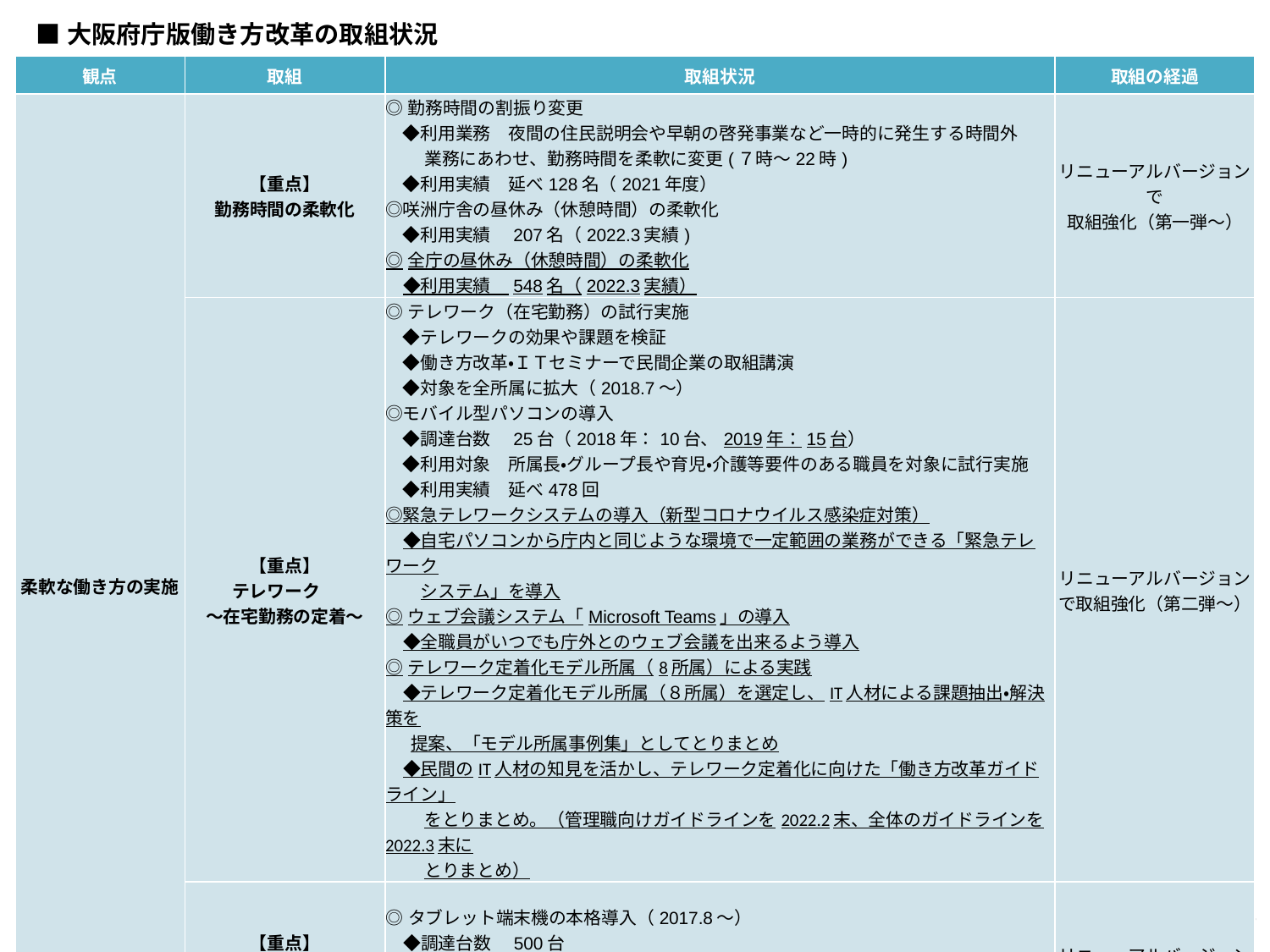

■大阪府庁版働き方改革の取組状況
| 観点 | 取組 | 取組状況 | 取組の経過 |
| --- | --- | --- | --- |
| 柔軟な働き方の実施 | 【重点】 勤務時間の柔軟化 | ◎勤務時間の割振り変更 　◆利用業務　夜間の住民説明会や早朝の啓発事業など一時的に発生する時間外 　　 業務にあわせ、勤務時間を柔軟に変更(７時～22時) 　◆利用実績　延べ128名（2021年度） ◎咲洲庁舎の昼休み（休憩時間）の柔軟化 　◆利用実績　207名（2022.3実績) ◎全庁の昼休み（休憩時間）の柔軟化 　◆利用実績　548名（2022.3実績） | リニューアルバージョンで 取組強化（第一弾～） |
|  | 【重点】 テレワーク　 ～在宅勤務の定着～ | ◎テレワーク（在宅勤務）の試行実施 　◆テレワークの効果や課題を検証 　◆働き方改革・ＩＴセミナーで民間企業の取組講演 　◆対象を全所属に拡大（2018.7～） ◎モバイル型パソコンの導入 　◆調達台数　25台（2018年：10台、2019年：15台） 　◆利用対象　所属長・グループ長や育児・介護等要件のある職員を対象に試行実施 　◆利用実績　延べ478回 ◎緊急テレワークシステムの導入（新型コロナウイルス感染症対策） 　◆自宅パソコンから庁内と同じような環境で一定範囲の業務ができる「緊急テレワーク 　　システム」を導入 ◎ウェブ会議システム「Microsoft Teams」の導入 　◆全職員がいつでも庁外とのウェブ会議を出来るよう導入 ◎テレワーク定着化モデル所属（8所属）による実践 　◆テレワーク定着化モデル所属（８所属）を選定し、IT人材による課題抽出・解決策を 提案、「モデル所属事例集」としてとりまとめ 　◆民間のIT人材の知見を活かし、テレワーク定着化に向けた「働き方改革ガイドライン」 　　 をとりまとめ。（管理職向けガイドラインを2022.2末、全体のガイドラインを2022.3末に 　　 とりまとめ） | リニューアルバージョンで取組強化（第二弾～） |
|  | 【重点】 テレワーク ～モバイルワークの推進～ | ◎タブレット端末機の本格導入（2017.8～） 　◆調達台数　500台 　◆利用業務　児童相談担当：担当者が面談時の報告書作成 　　　　　　　　　土木担当：災害時での道路・河川等の画像報告　など ◎タブレット端末機の更新及び機能改善（2021.8） 　◆調達台数　350台 | リニューアルバージョンで 取組強化（第一弾～） |
77